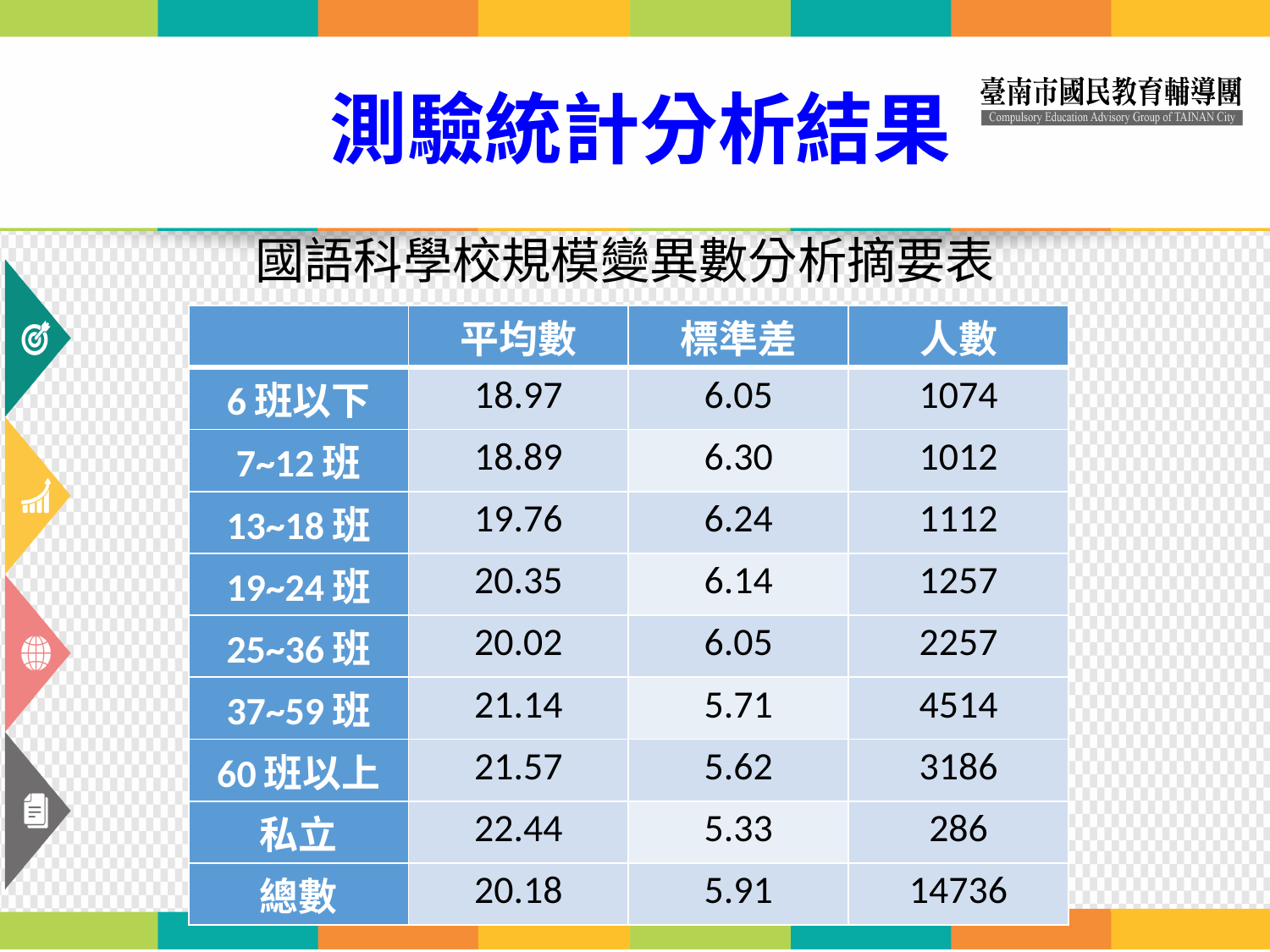

# 測驗統計分析結果
 國語科學校規模變異數分析摘要表
|  | 平均數 | 標準差 | 人數 |
| --- | --- | --- | --- |
| 6班以下 | 18.97 | 6.05 | 1074 |
| 7~12班 | 18.89 | 6.30 | 1012 |
| 13~18班 | 19.76 | 6.24 | 1112 |
| 19~24班 | 20.35 | 6.14 | 1257 |
| 25~36班 | 20.02 | 6.05 | 2257 |
| 37~59班 | 21.14 | 5.71 | 4514 |
| 60班以上 | 21.57 | 5.62 | 3186 |
| 私立 | 22.44 | 5.33 | 286 |
| 總數 | 20.18 | 5.91 | 14736 |